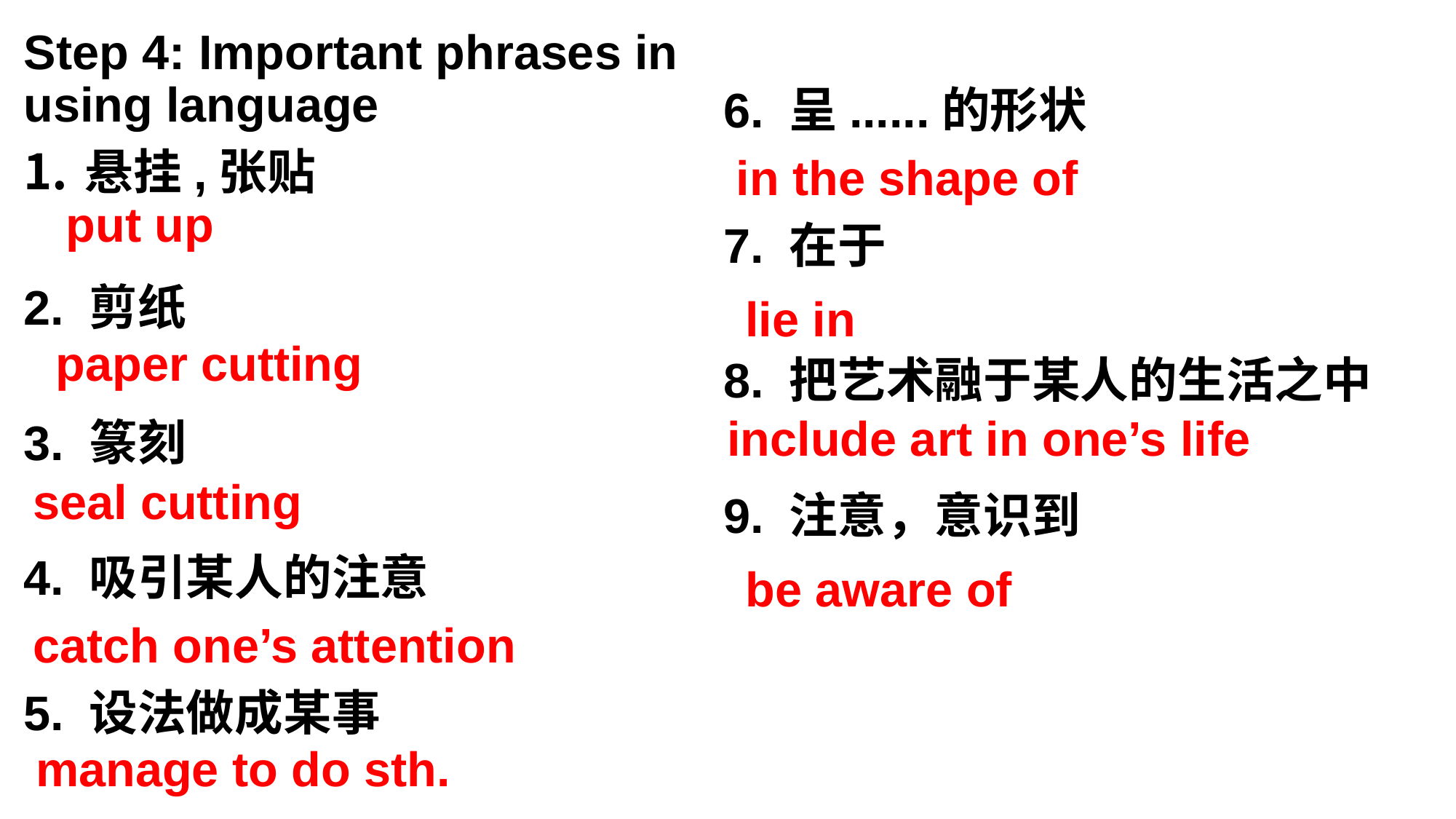

Step 4: Important phrases in using language
悬挂,张贴

2. 剪纸

3. 篆刻

4. 吸引某人的注意

5. 设法做成某事

6. 呈......的形状

7. 在于

8. 把艺术融于某人的生活之中

9. 注意，意识到
in the shape of
put up
lie in
paper cutting
include art in one’s life
seal cutting
be aware of
catch one’s attention
manage to do sth.